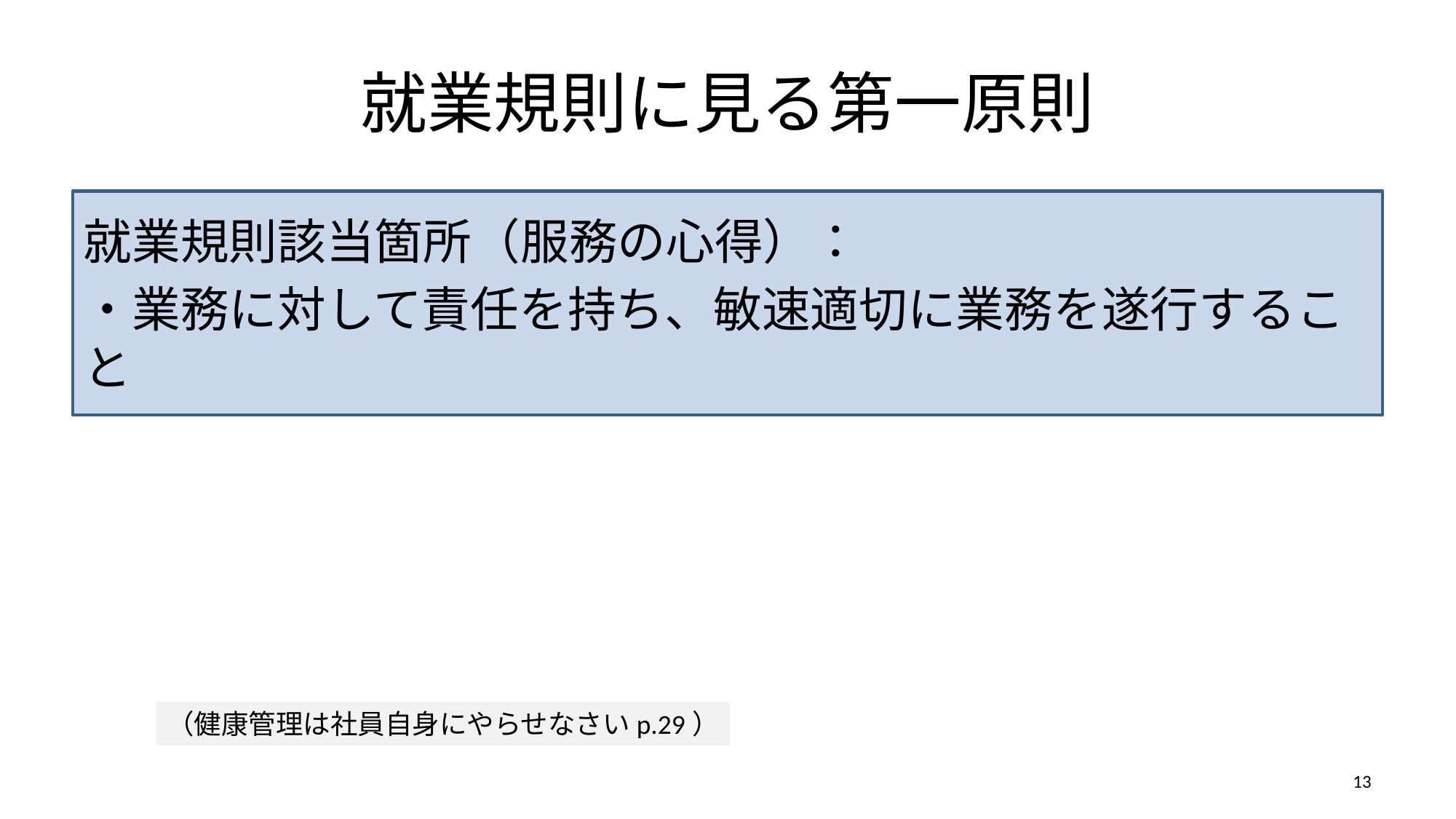

# 就業規則に見る第一原則
就業規則該当箇所（服務の心得）：
・業務に対して責任を持ち、敏速適切に業務を遂行すること
（健康管理は社員自身にやらせなさいp.29）
13